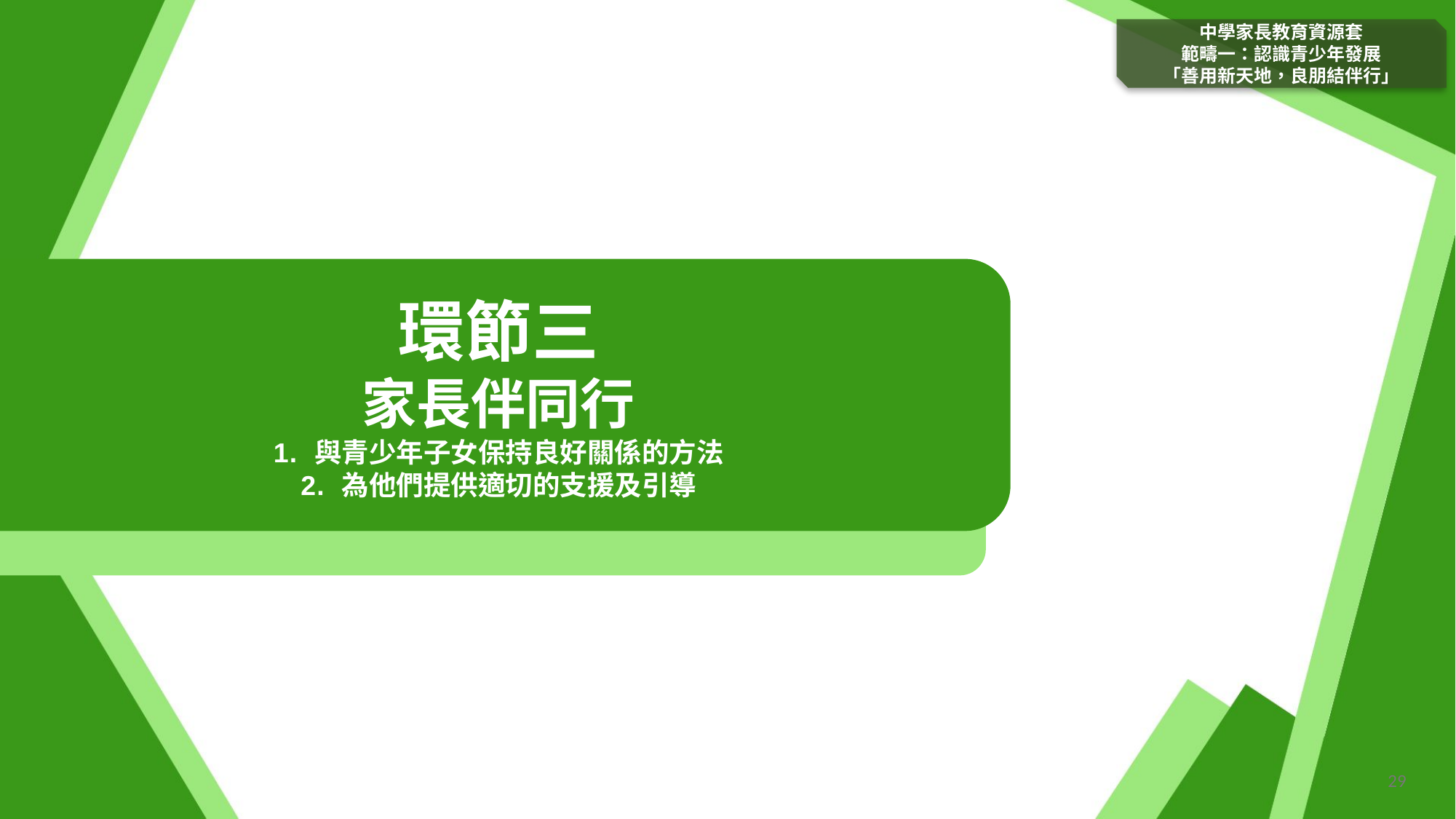

環節三
家長伴同行
與青少年子女保持良好關係的方法
為他們提供適切的支援及引導

中學家長教育資源套
範疇一：認識青少年發展
「善用新天地，良朋結伴行」
29